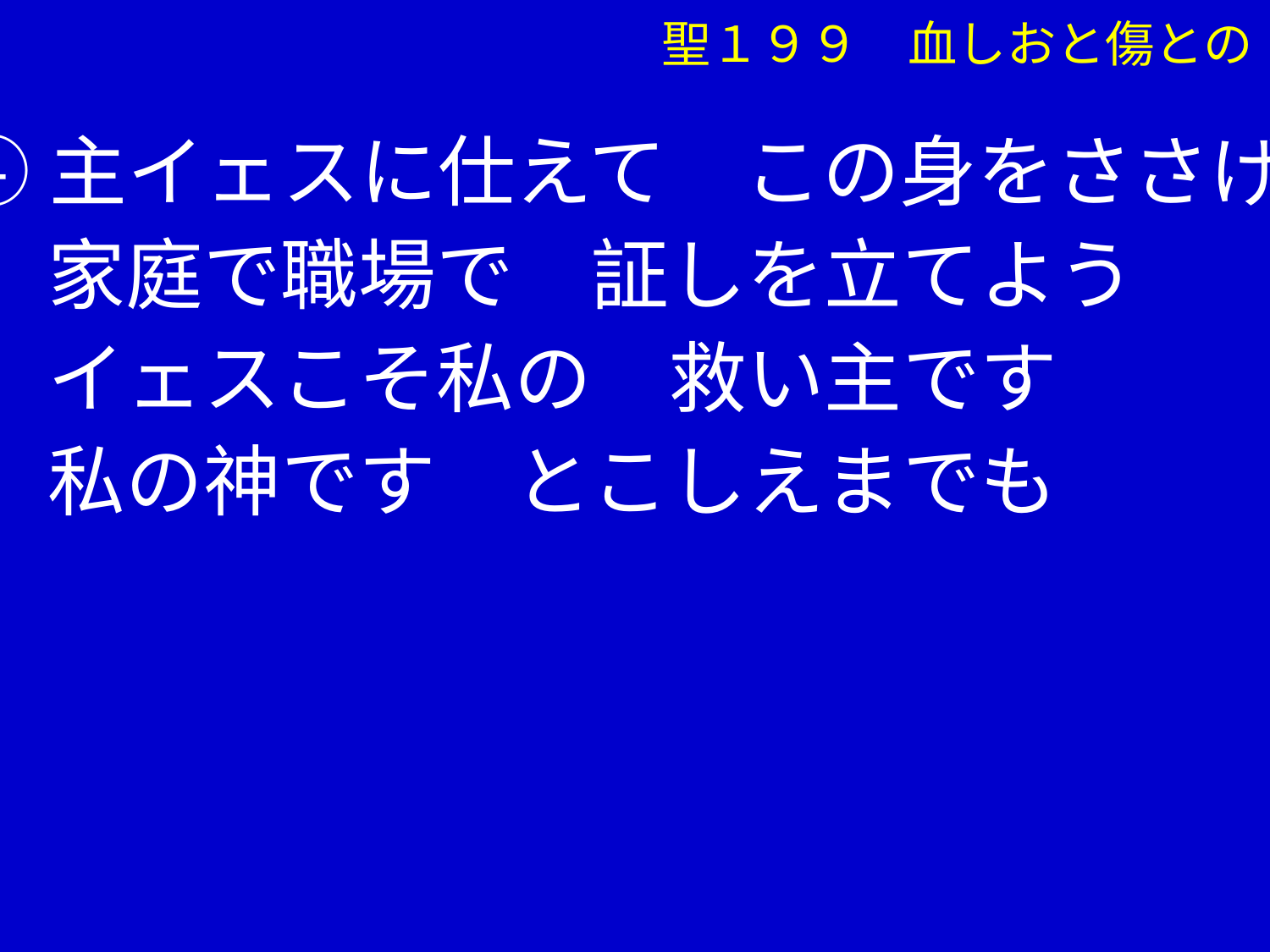

聖１９９　血しおと傷との
④主イェスに仕えて　この身をささげ
　 家庭で職場で　証しを立てよう
　 イェスこそ私の　救い主です
　 私の神です　とこしえまでも